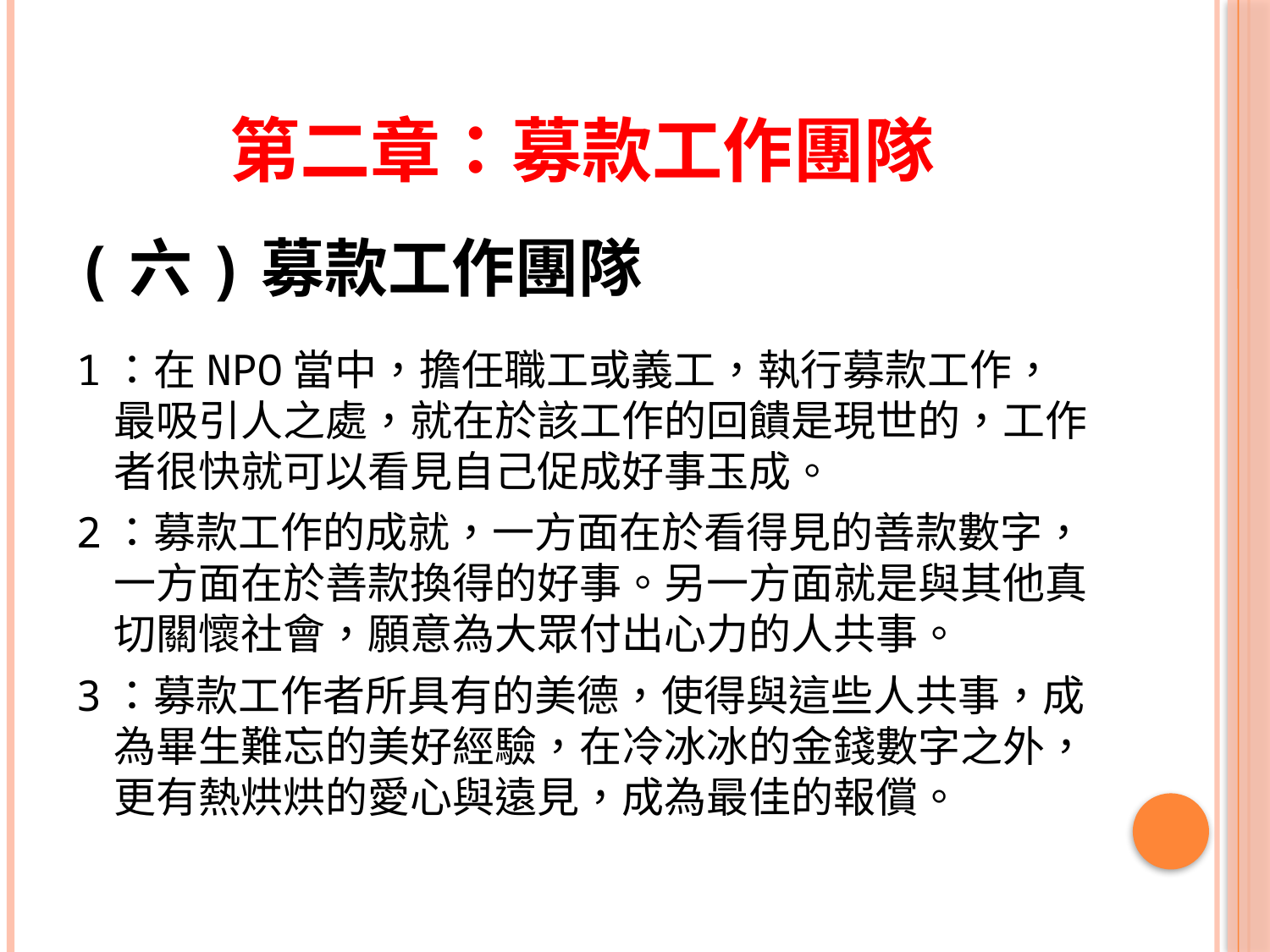

# 第二章：募款工作團隊
(六)募款工作團隊

1：在NPO當中，擔任職工或義工，執行募款工作，最吸引人之處，就在於該工作的回饋是現世的，工作者很快就可以看見自己促成好事玉成。
2：募款工作的成就，一方面在於看得見的善款數字，一方面在於善款換得的好事。另一方面就是與其他真切關懷社會，願意為大眾付出心力的人共事。
3：募款工作者所具有的美德，使得與這些人共事，成為畢生難忘的美好經驗，在冷冰冰的金錢數字之外，更有熱烘烘的愛心與遠見，成為最佳的報償。